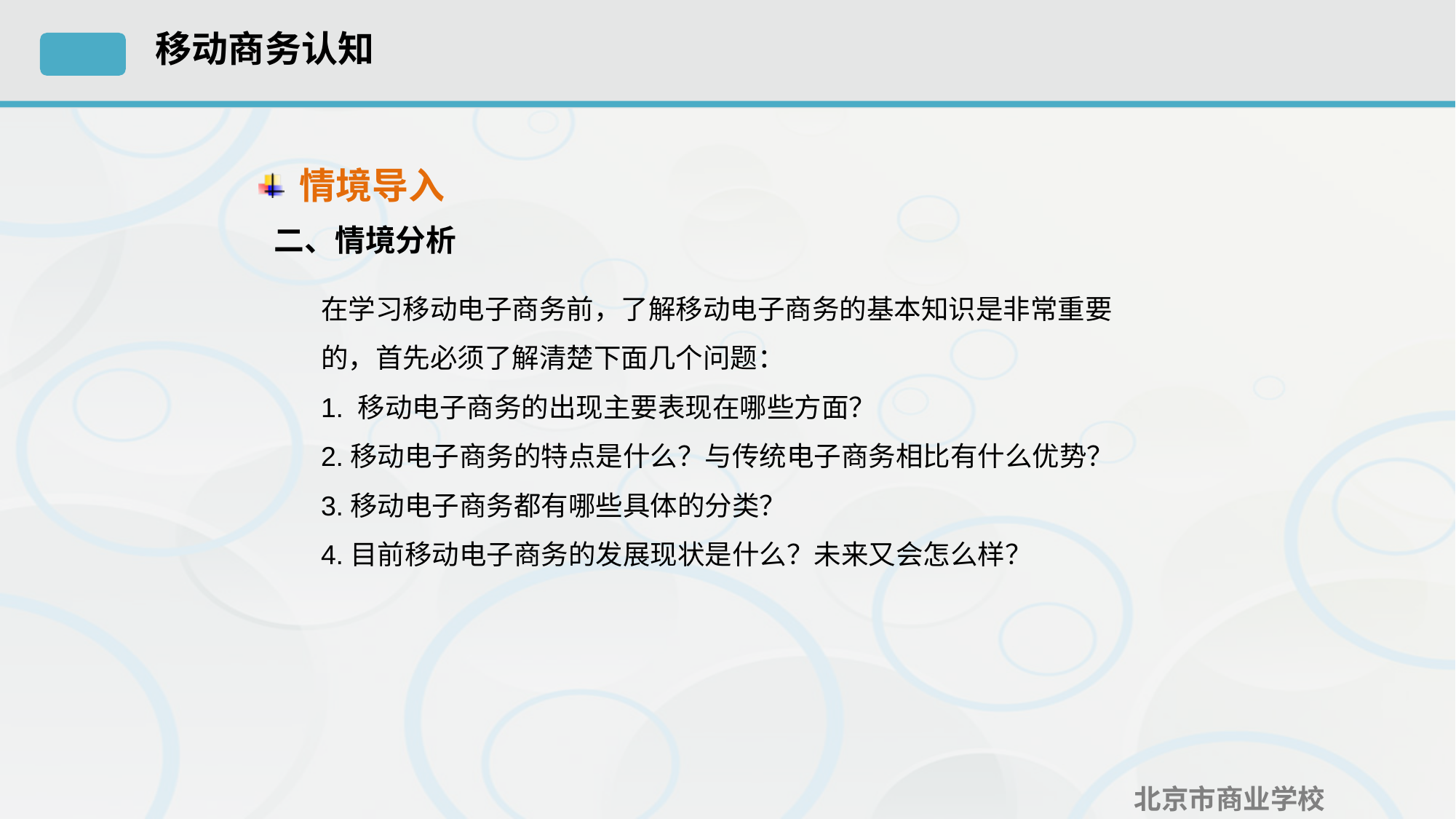

情境导入
二、情境分析
在学习移动电子商务前，了解移动电子商务的基本知识是非常重要的，首先必须了解清楚下面几个问题：
1. 移动电子商务的出现主要表现在哪些方面？
2.移动电子商务的特点是什么？与传统电子商务相比有什么优势？
3.移动电子商务都有哪些具体的分类？
4.目前移动电子商务的发展现状是什么？未来又会怎么样？